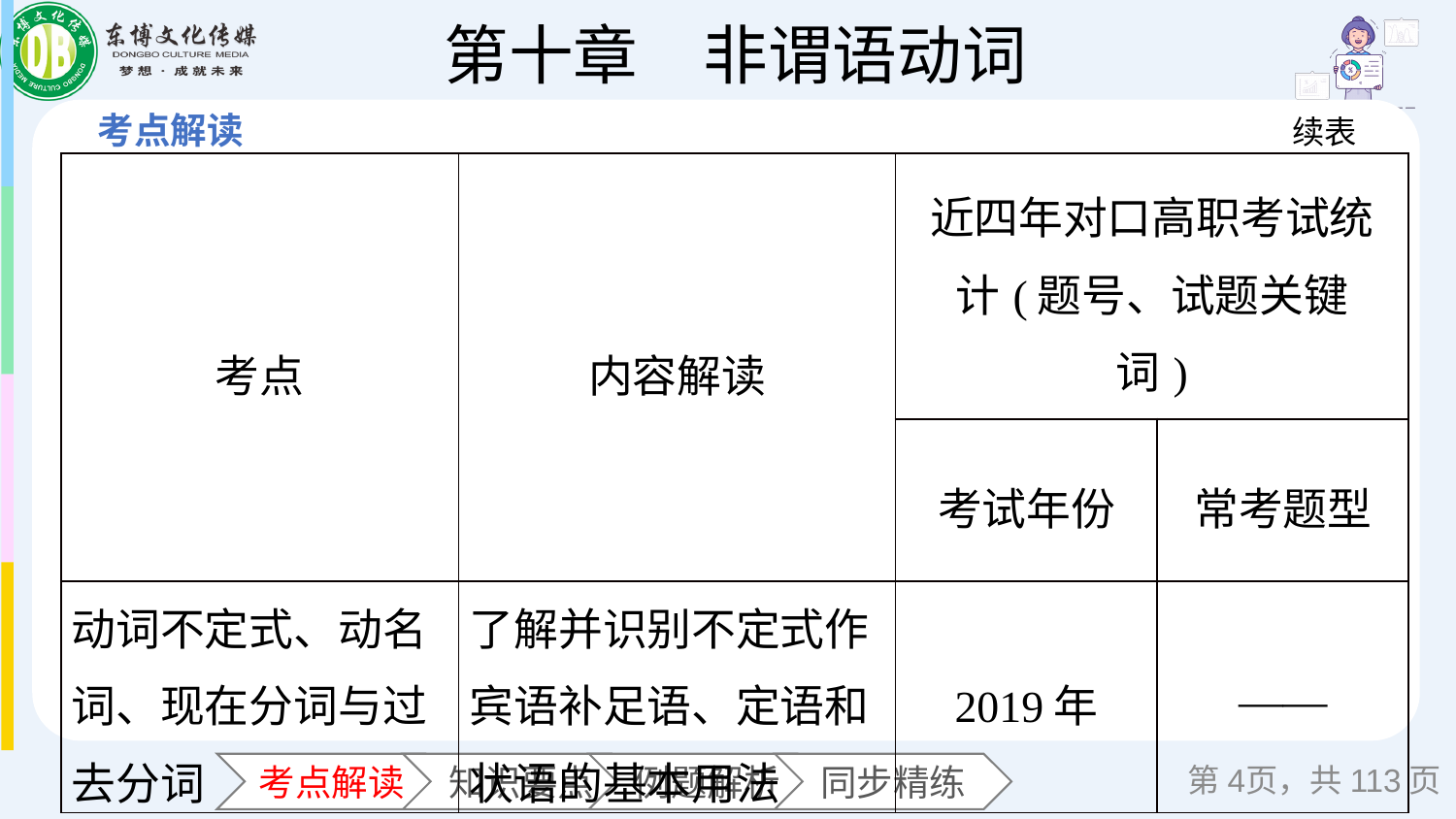

续表
| 考点 | 内容解读 | 近四年对口高职考试统计(题号、试题关键词) |  |
| --- | --- | --- | --- |
|  |  | 考试年份 | 常考题型 |
| 动词不定式、动名词、现在分词与过去分词 | 了解并识别不定式作宾语补足语、定语和状语的基本用法 | 2019年 | —— |
第4页，共113页